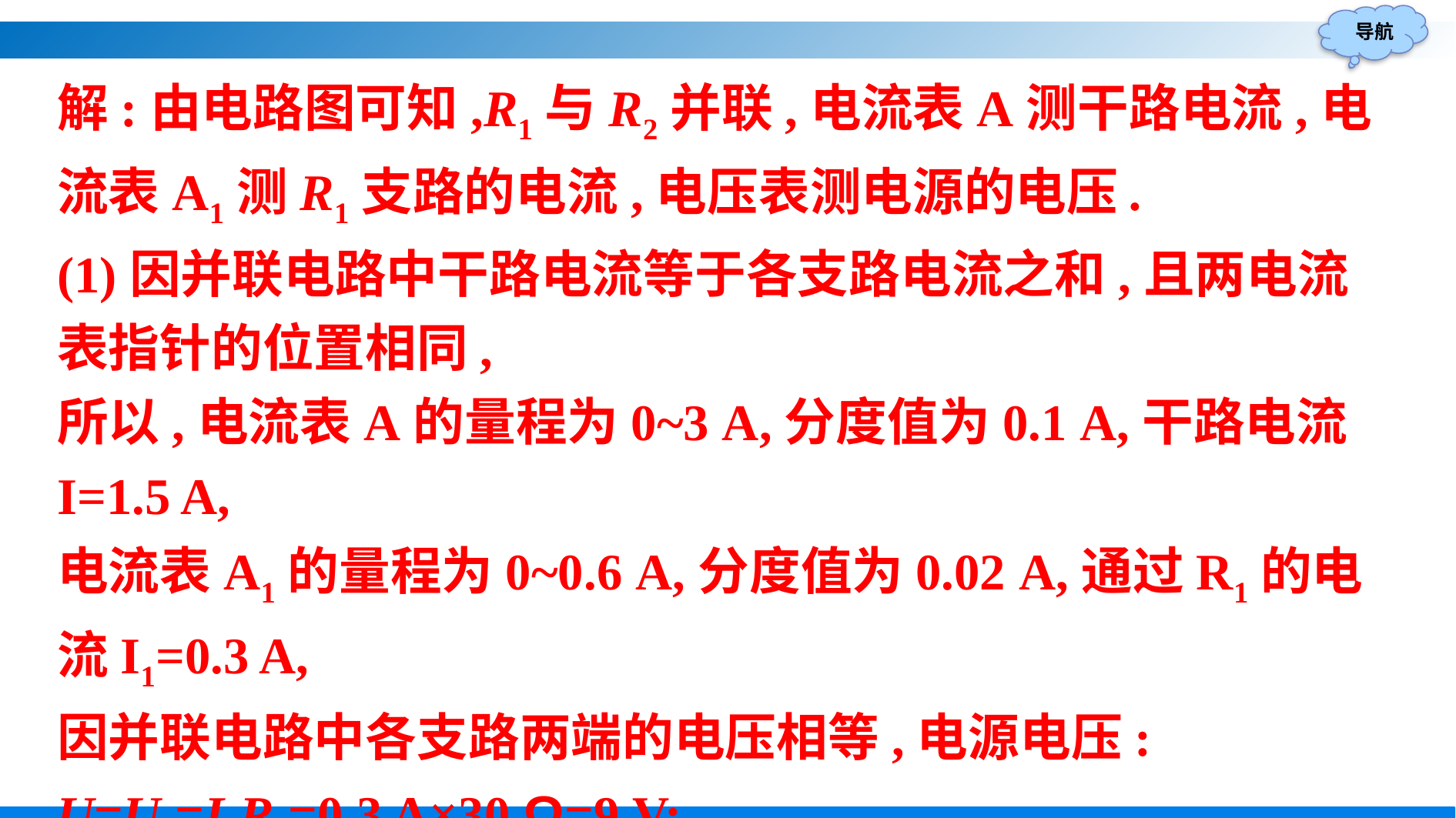

解:由电路图可知,R1与R2并联,电流表A测干路电流,电流表A1测R1支路的电流,电压表测电源的电压.
(1)因并联电路中干路电流等于各支路电流之和,且两电流表指针的位置相同,
所以,电流表A的量程为0~3 A,分度值为0.1 A,干路电流I=1.5 A,
电流表A1的量程为0~0.6 A,分度值为0.02 A,通过R1的电流I1=0.3 A,
因并联电路中各支路两端的电压相等,电源电压:
U=U1=I1R1=0.3 A×30 Ω=9 V;